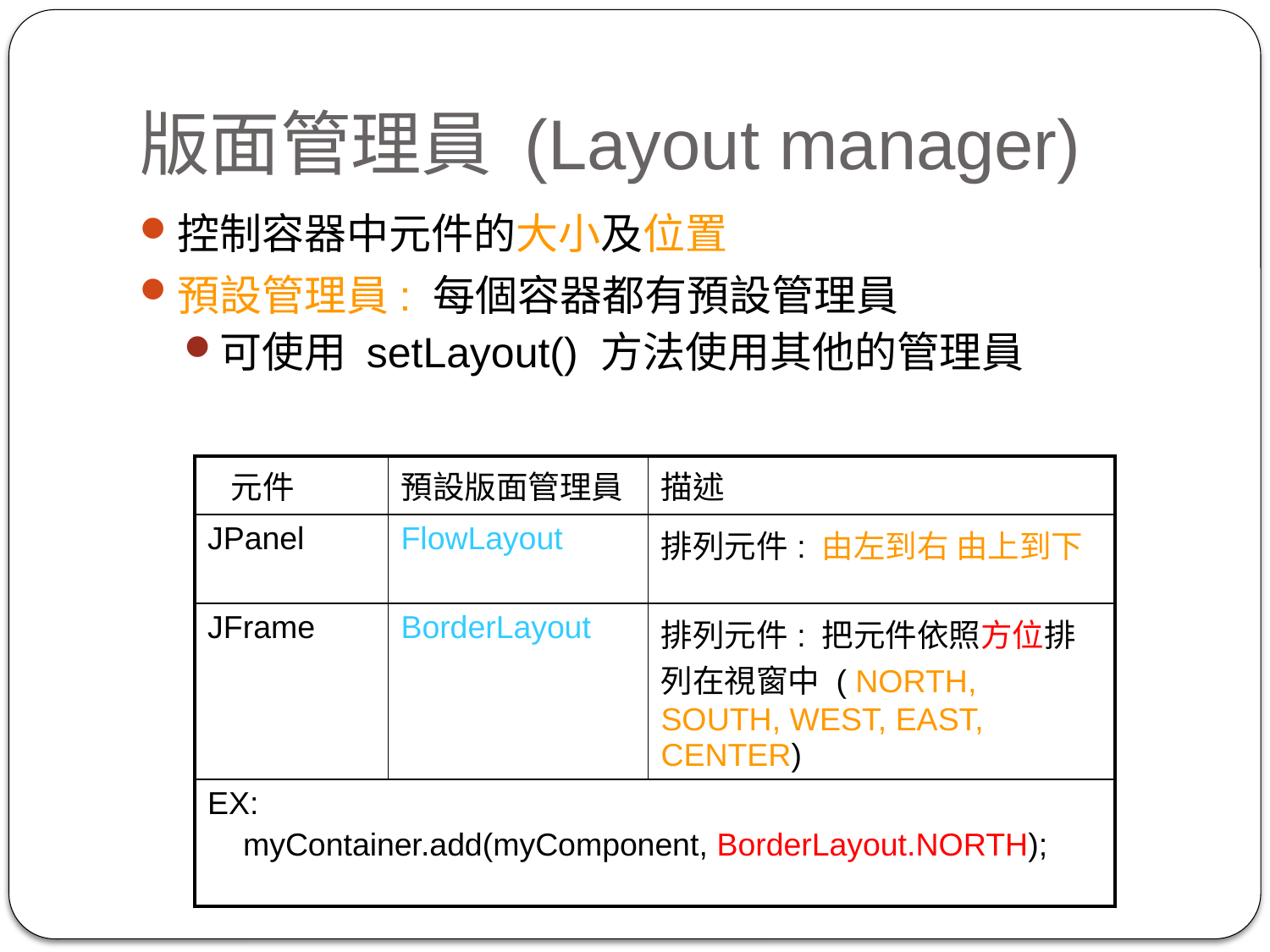

# 版面管理員 (Layout manager)
控制容器中元件的大小及位置
預設管理員: 每個容器都有預設管理員
可使用 setLayout() 方法使用其他的管理員

| 元件 | 預設版面管理員 | 描述 |
| --- | --- | --- |
| JPanel | FlowLayout | 排列元件: 由左到右 由上到下 |
| JFrame | BorderLayout | 排列元件: 把元件依照方位排列在視窗中 ( NORTH, SOUTH, WEST, EAST, CENTER) |
| EX: myContainer.add(myComponent, BorderLayout.NORTH); |  |  |